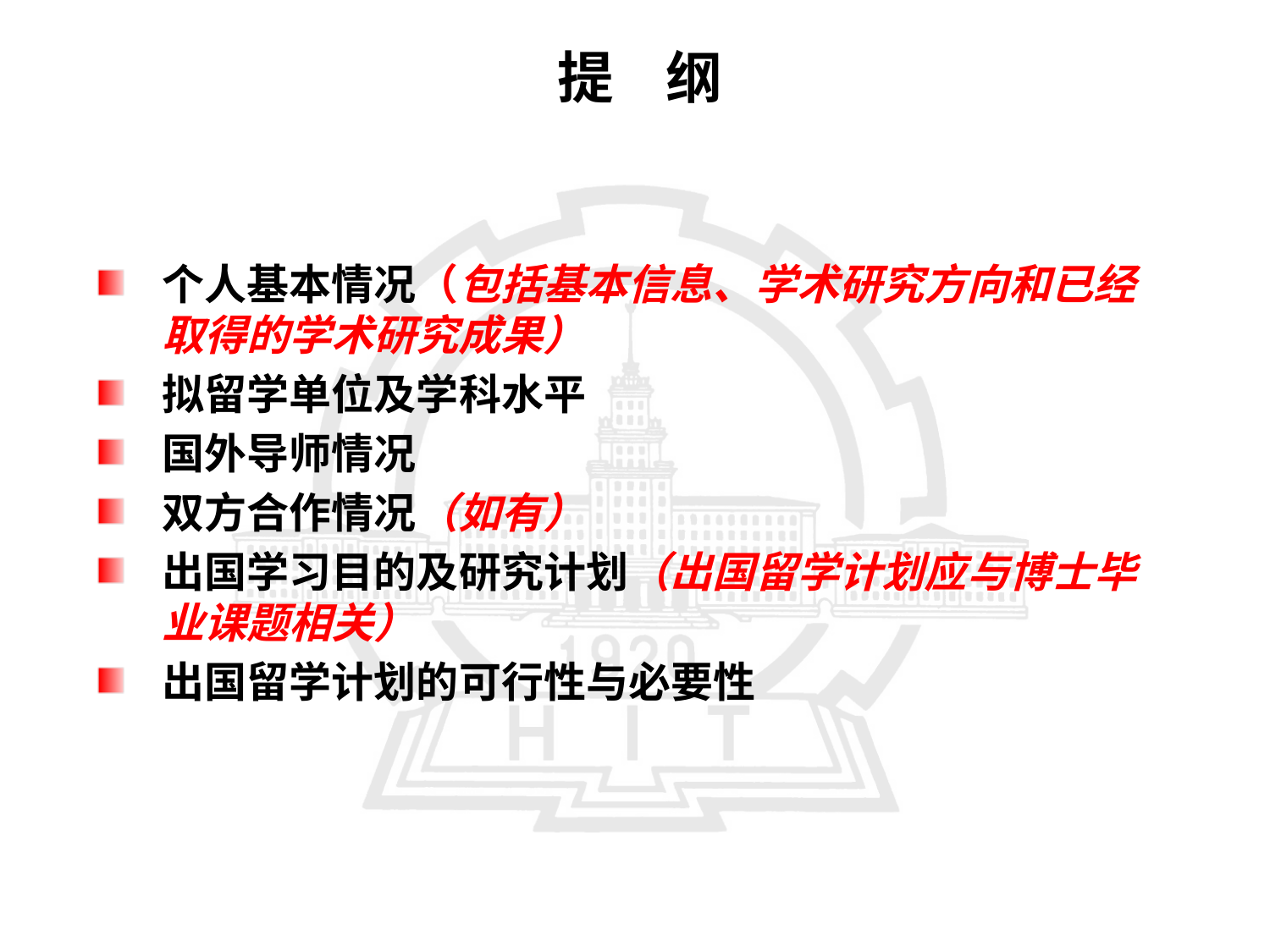

提    纲

个人基本情况（包括基本信息、学术研究方向和已经取得的学术研究成果）
拟留学单位及学科水平
国外导师情况
双方合作情况（如有）
出国学习目的及研究计划（出国留学计划应与博士毕业课题相关）
出国留学计划的可行性与必要性